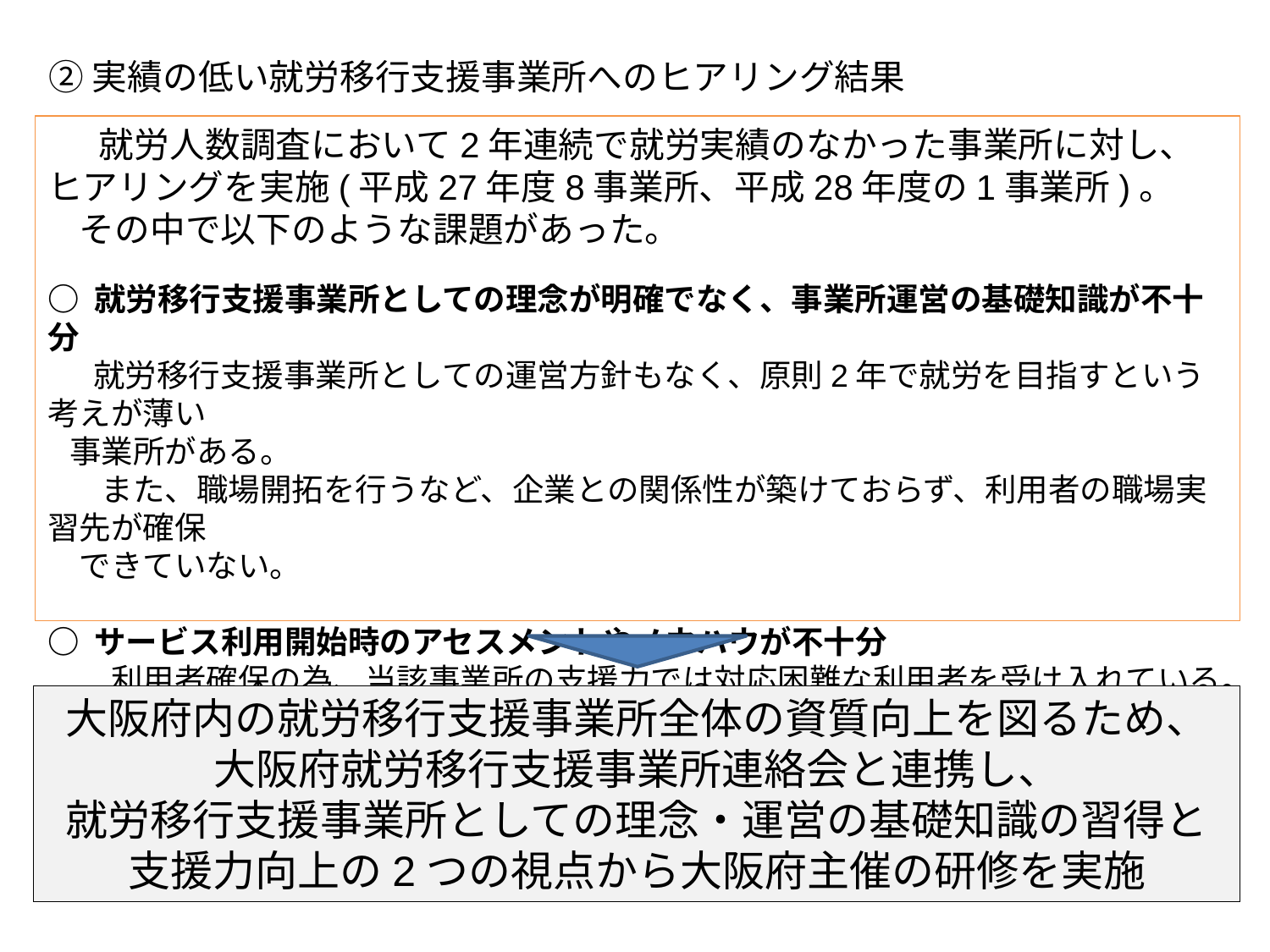

②実績の低い就労移行支援事業所へのヒアリング結果
 　就労人数調査において2年連続で就労実績のなかった事業所に対し、ヒアリングを実施(平成27年度8事業所、平成28年度の1事業所)。
   その中で以下のような課題があった。

○ 就労移行支援事業所としての理念が明確でなく、事業所運営の基礎知識が不十分
　  就労移行支援事業所としての運営方針もなく、原則2年で就労を目指すという考えが薄い
  事業所がある。
  　また、職場開拓を行うなど、企業との関係性が築けておらず、利用者の職場実習先が確保
　できていない。

○ サービス利用開始時のアセスメントやノウハウが不十分
　　利用者確保の為、当該事業所の支援力では対応困難な利用者を受け入れている。その
　結果、利用者の障がい特性やニーズに応じたプログラムが提供できていない。

大阪府内の就労移行支援事業所全体の資質向上を図るため、
大阪府就労移行支援事業所連絡会と連携し、
就労移行支援事業所としての理念・運営の基礎知識の習得と
支援力向上の2つの視点から大阪府主催の研修を実施